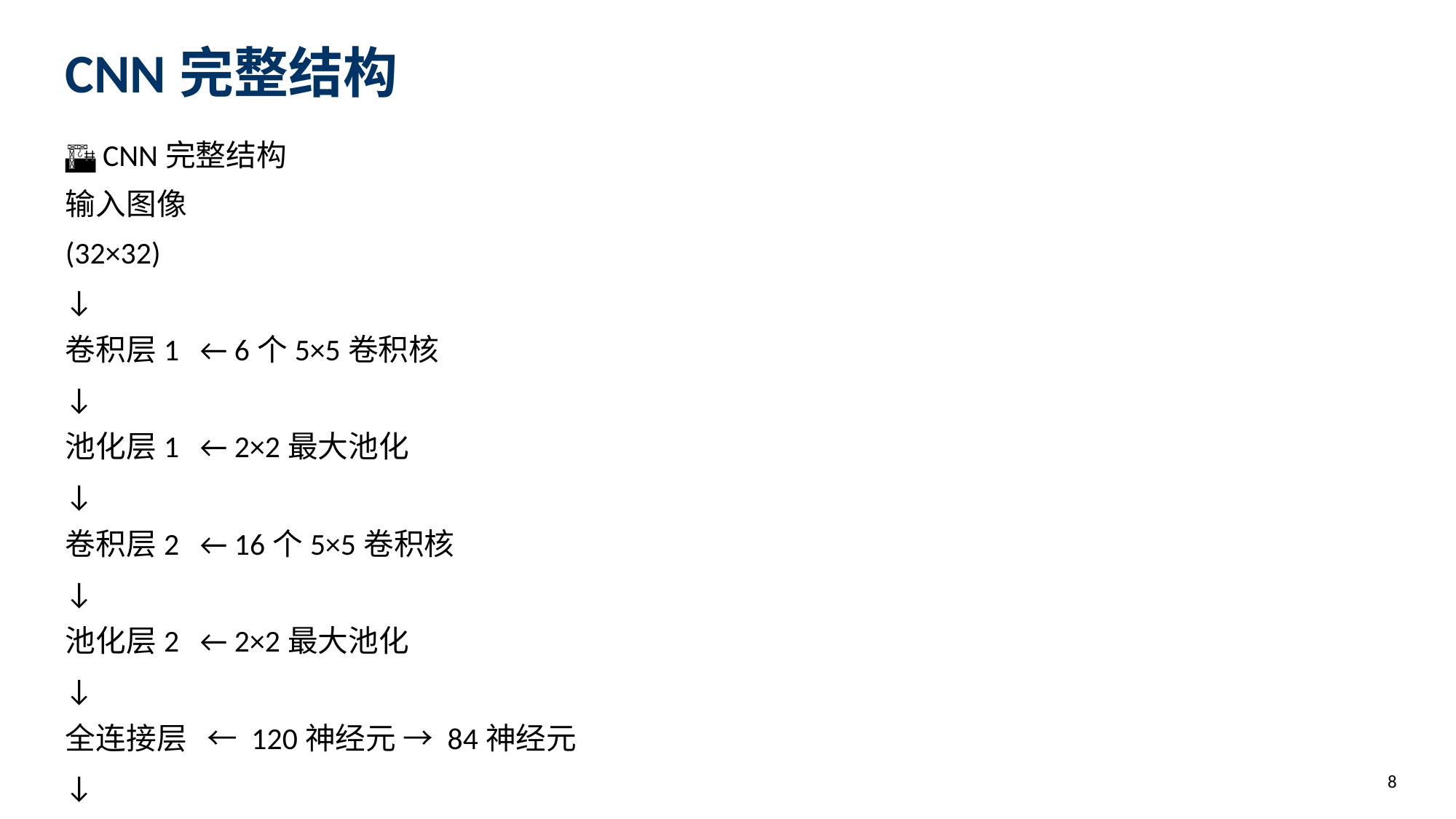

CNN完整结构
🏗️ CNN完整结构
输入图像
(32×32)
↓
卷积层1   ← 6个5×5卷积核
↓
池化层1   ← 2×2最大池化
↓
卷积层2   ← 16个5×5卷积核
↓
池化层2   ← 2×2最大池化
↓
全连接层   ← 120神经元 → 84神经元
↓
输出层    ← 10类数字分类
这就是经典的 LeNet-5 网络！
8